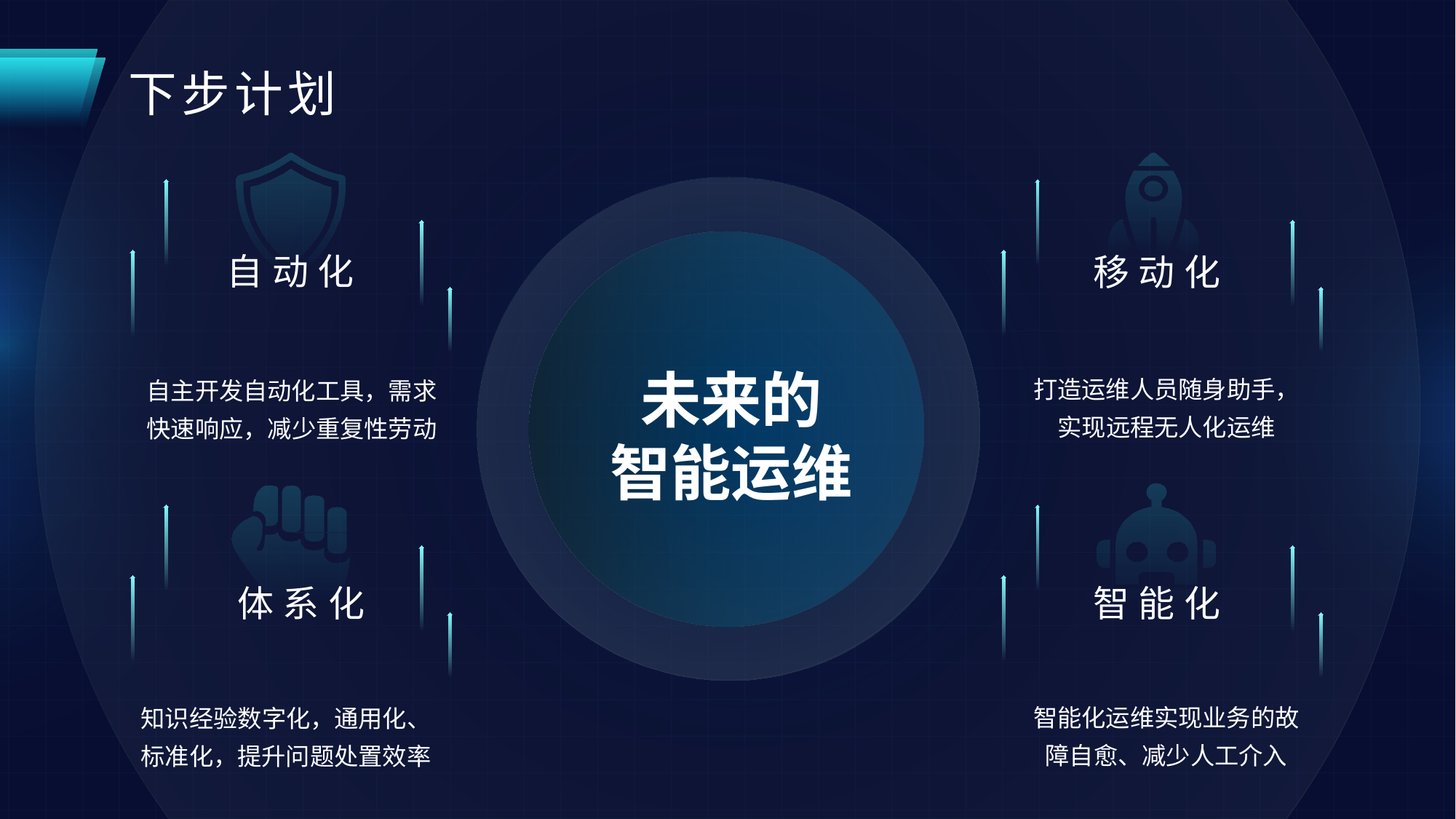

下步计划

自动化
移动化
未来的
智能运维
打造运维人员随身助手，实现远程无人化运维
自主开发自动化工具，需求快速响应，减少重复性劳动

体系化
智能化
智能化运维实现业务的故障自愈、减少人工介入
知识经验数字化，通用化、标准化，提升问题处置效率